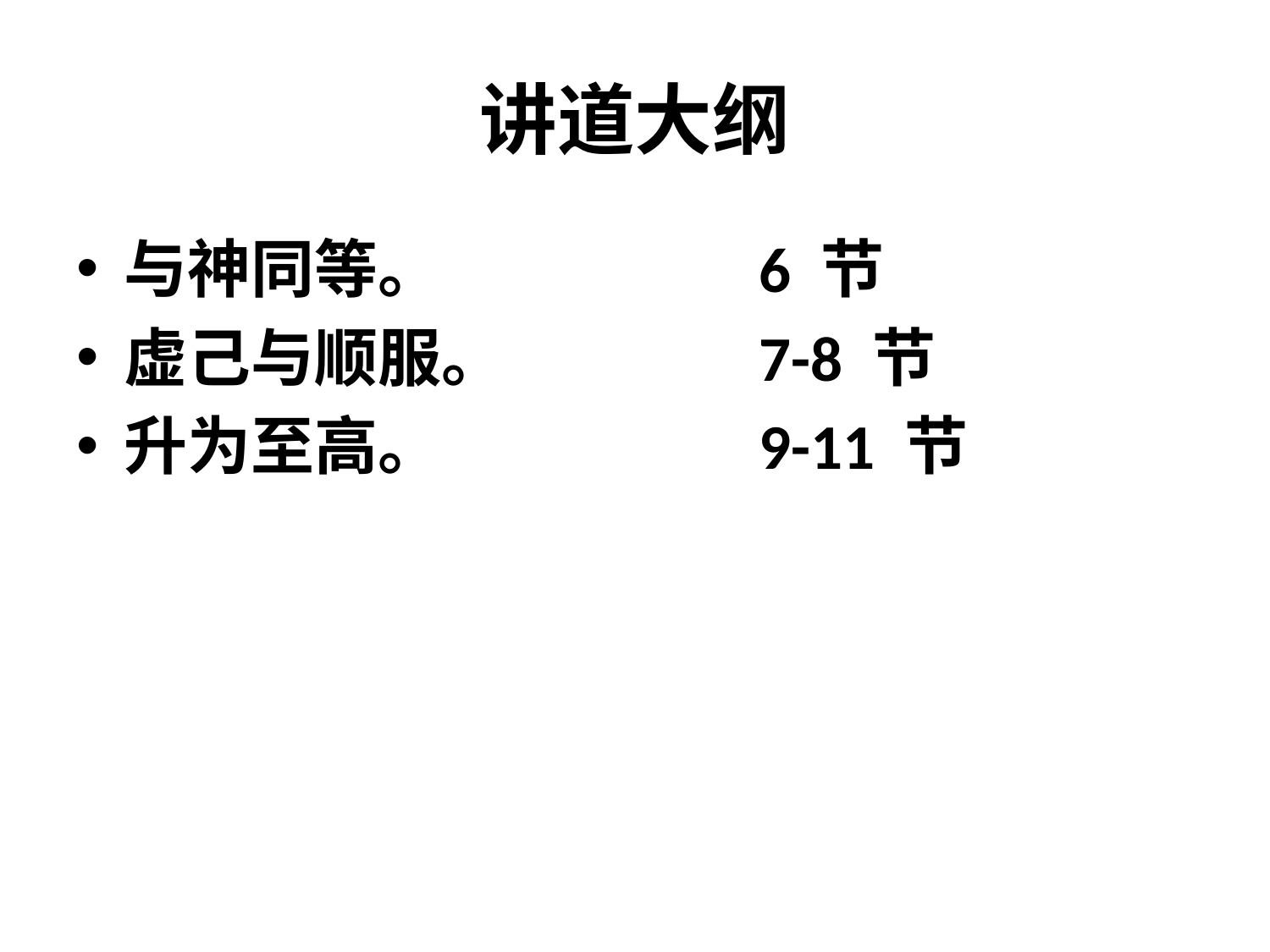

# 讲道大纲
与神同等。			6 节
虚己与顺服。		7-8 节
升为至高。			9-11 节